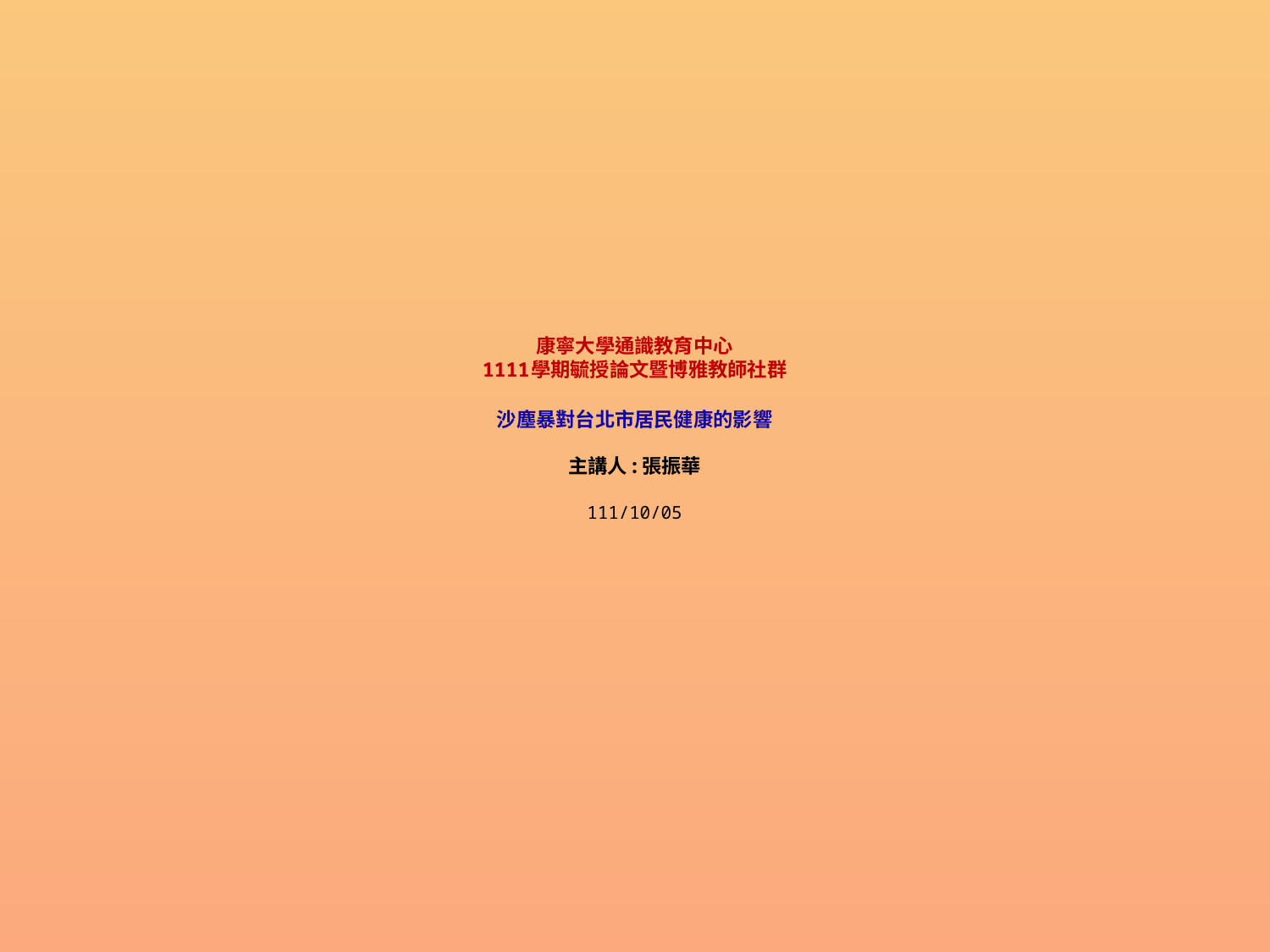

# 康寧大學通識教育中心 1111學期毓授論文暨博雅教師社群 沙塵暴對台北市居民健康的影響 主講人:張振華 111/10/05